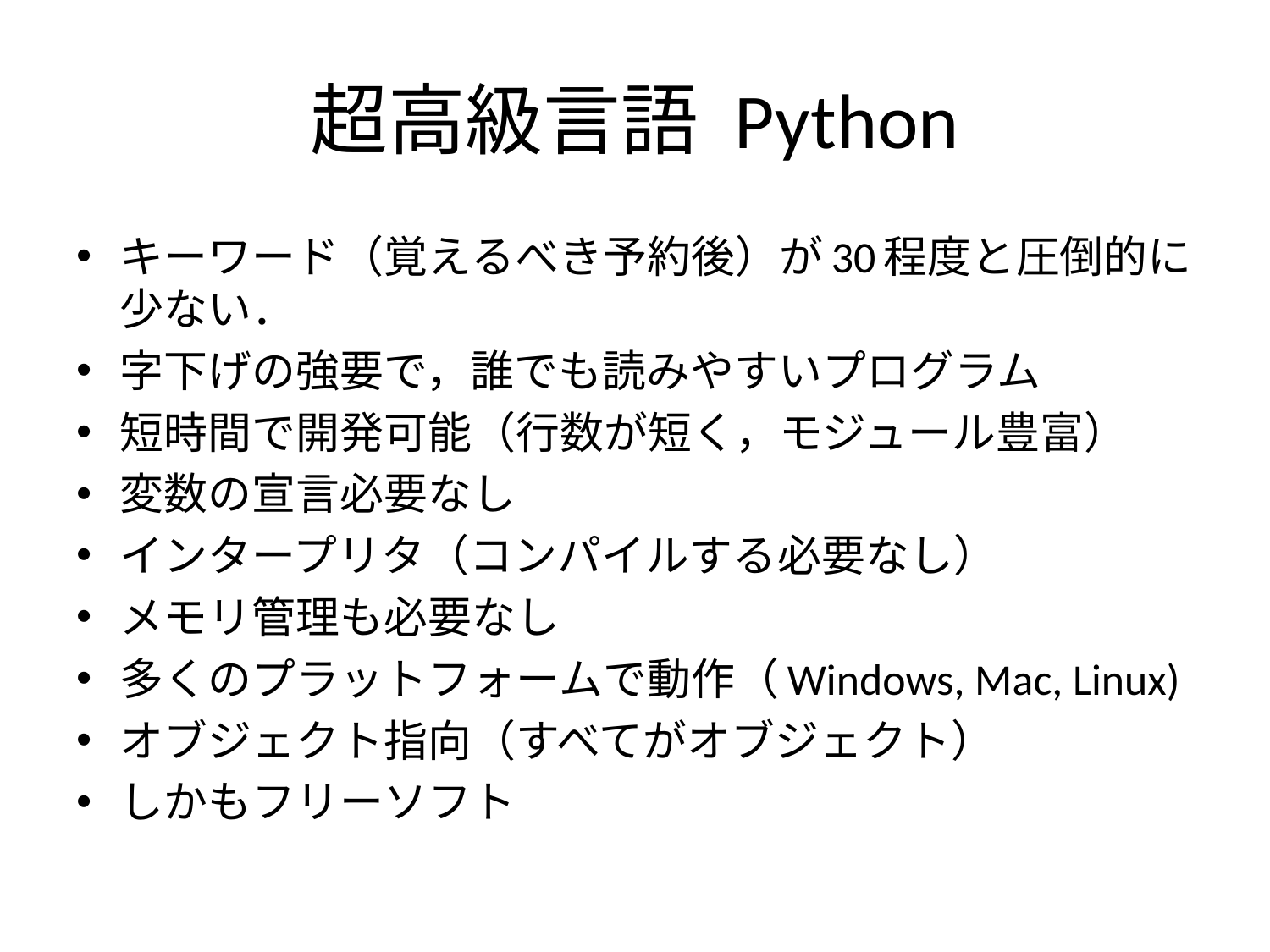

# 超高級言語 Python
キーワード（覚えるべき予約後）が30程度と圧倒的に少ない．
字下げの強要で，誰でも読みやすいプログラム
短時間で開発可能（行数が短く，モジュール豊富）
変数の宣言必要なし
インタープリタ（コンパイルする必要なし）
メモリ管理も必要なし
多くのプラットフォームで動作（Windows, Mac, Linux)
オブジェクト指向（すべてがオブジェクト）
しかもフリーソフト